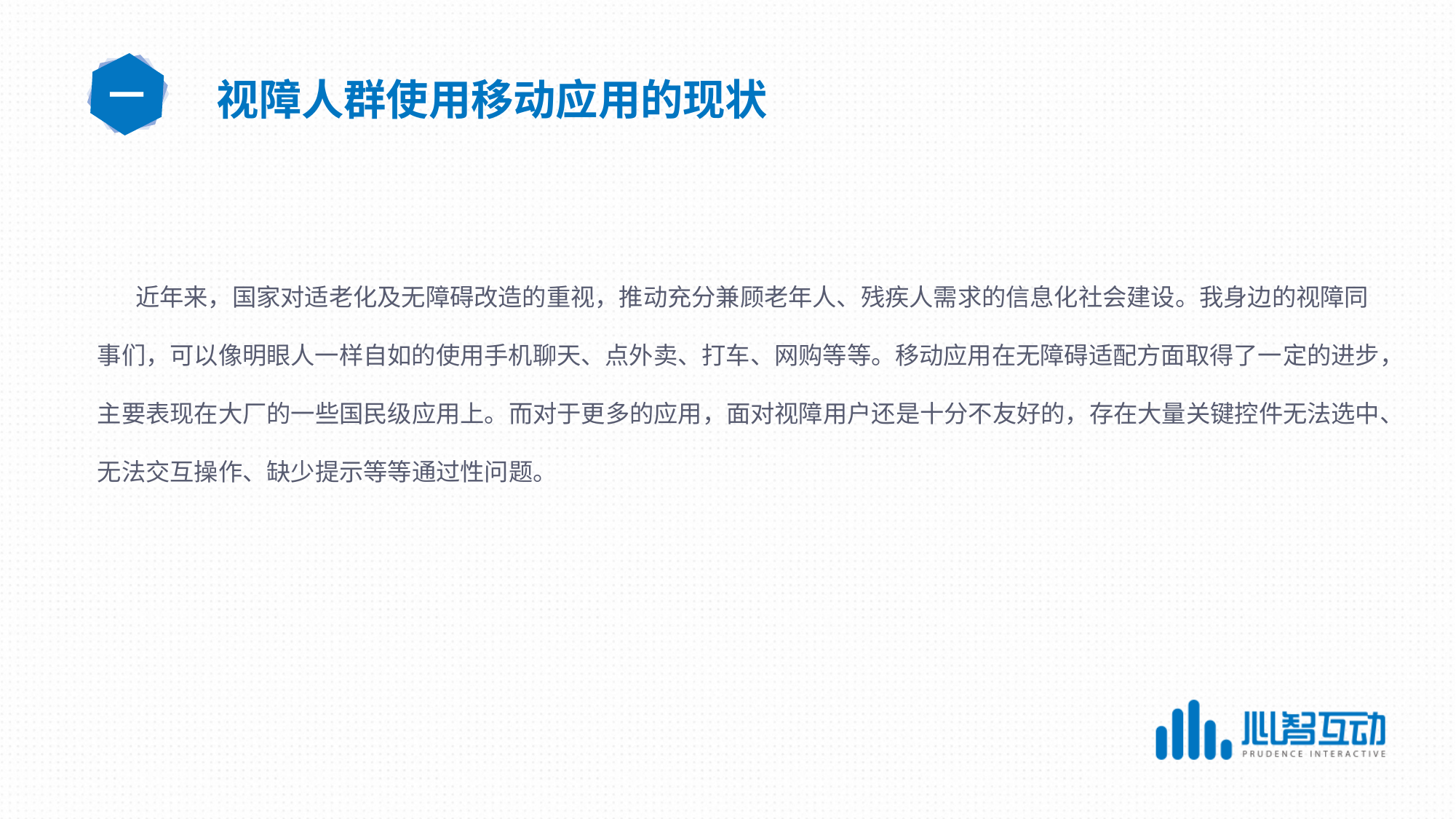

一

视障人群使用移动应用的现状
       近年来，国家对适老化及无障碍改造的重视，推动充分兼顾老年人、残疾人需求的信息化社会建设。我身边的视障同事们，可以像明眼人一样自如的使用手机聊天、点外卖、打车、网购等等。移动应用在无障碍适配方面取得了一定的进步，主要表现在大厂的一些国民级应用上。而对于更多的应用，面对视障用户还是十分不友好的，存在大量关键控件无法选中、无法交互操作、缺少提示等等通过性问题。